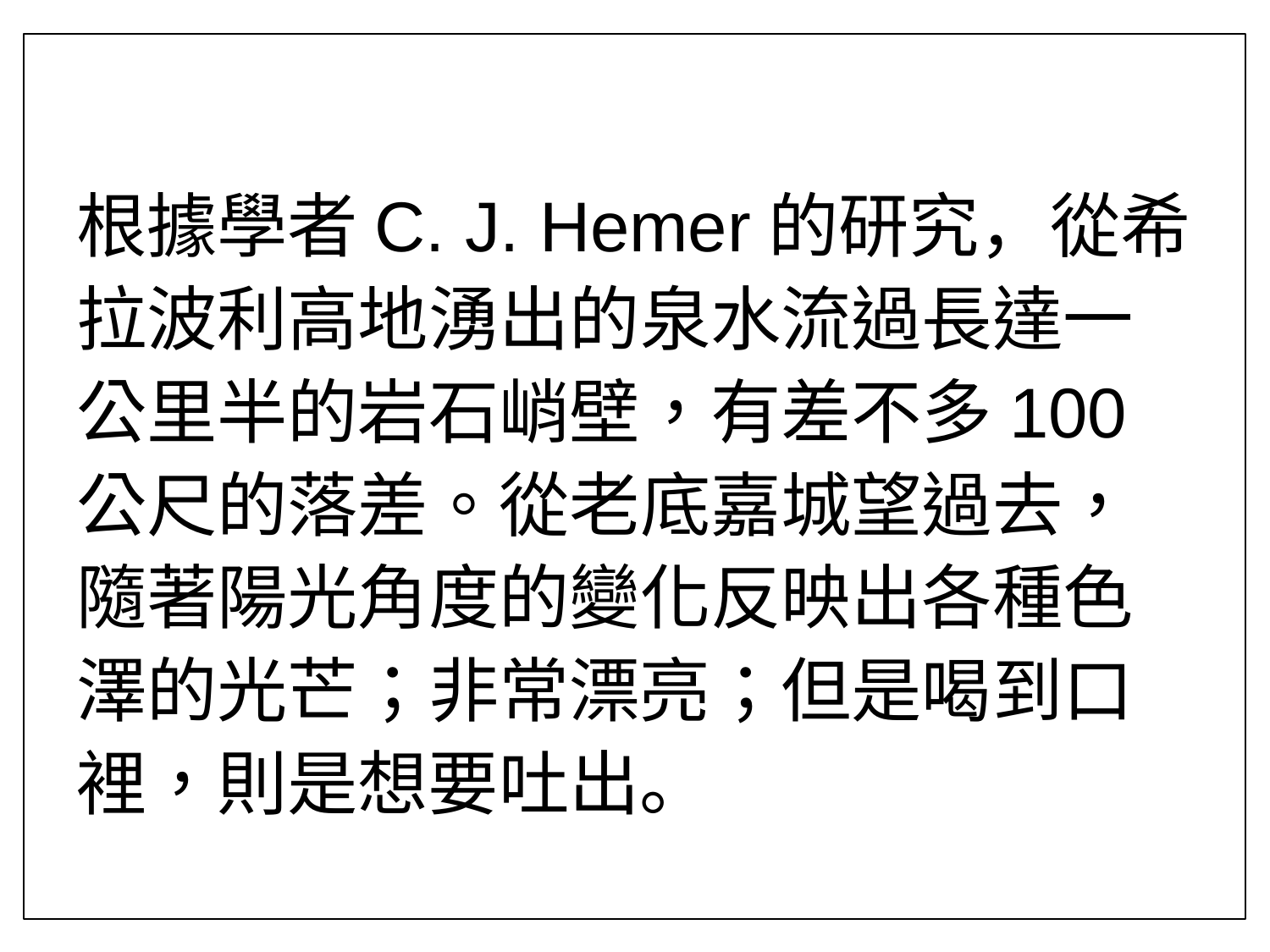

根據學者C. J. Hemer的研究，從希拉波利高地湧出的泉水流過長達一公里半的岩石峭壁，有差不多100公尺的落差。從老底嘉城望過去，隨著陽光角度的變化反映出各種色澤的光芒；非常漂亮；但是喝到口裡，則是想要吐出。